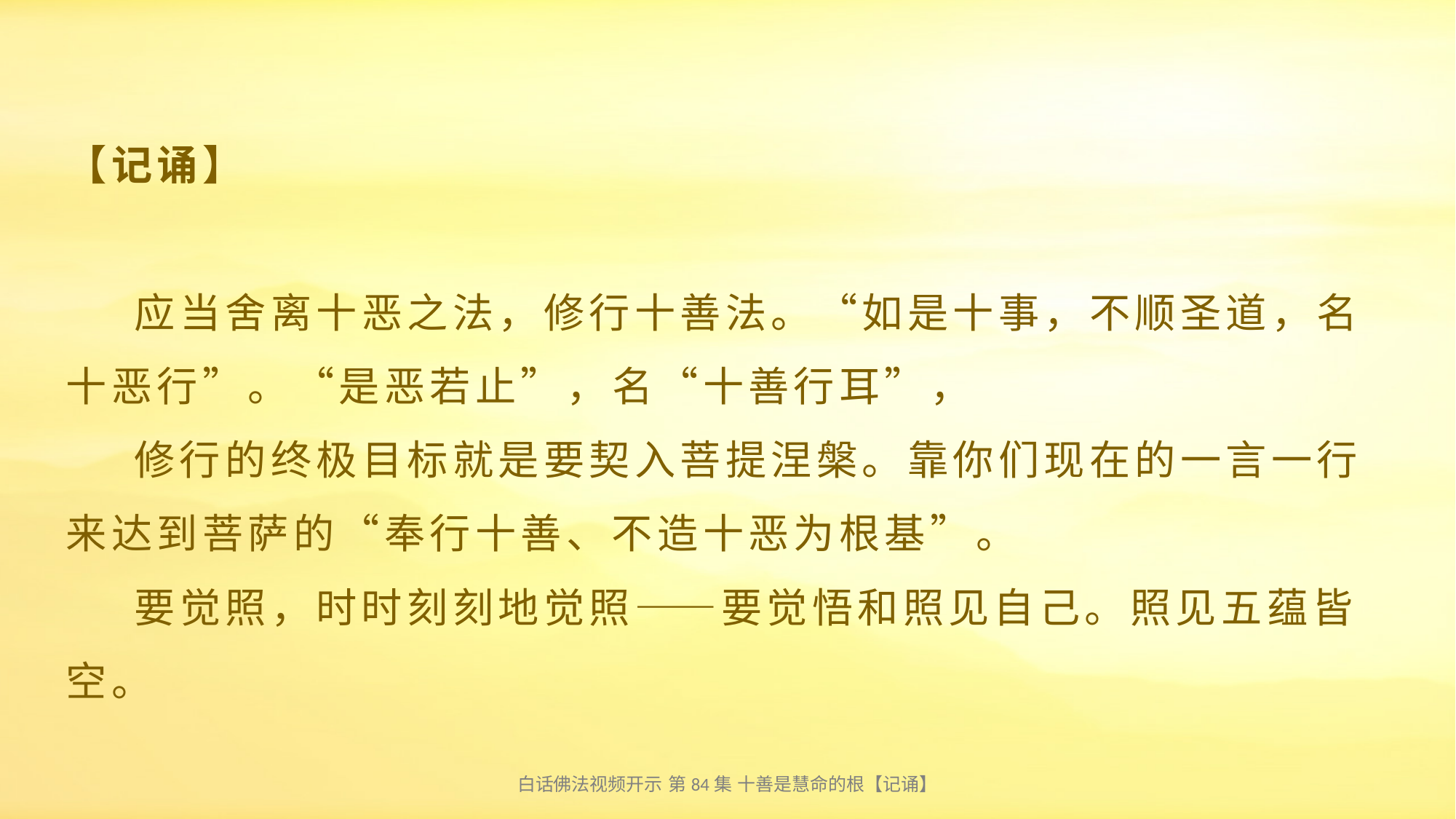

# 【记诵】 应当舍离十恶之法，修行十善法。“如是十事，不顺圣道，名十恶行”。“是恶若止”，名“十善行耳”， 修行的终极目标就是要契入菩提涅槃。靠你们现在的一言一行来达到菩萨的“奉行十善、不造十恶为根基”。 要觉照，时时刻刻地觉照——要觉悟和照见自己。照见五蕴皆空。
白话佛法视频开示 第84集 十善是慧命的根【记诵】